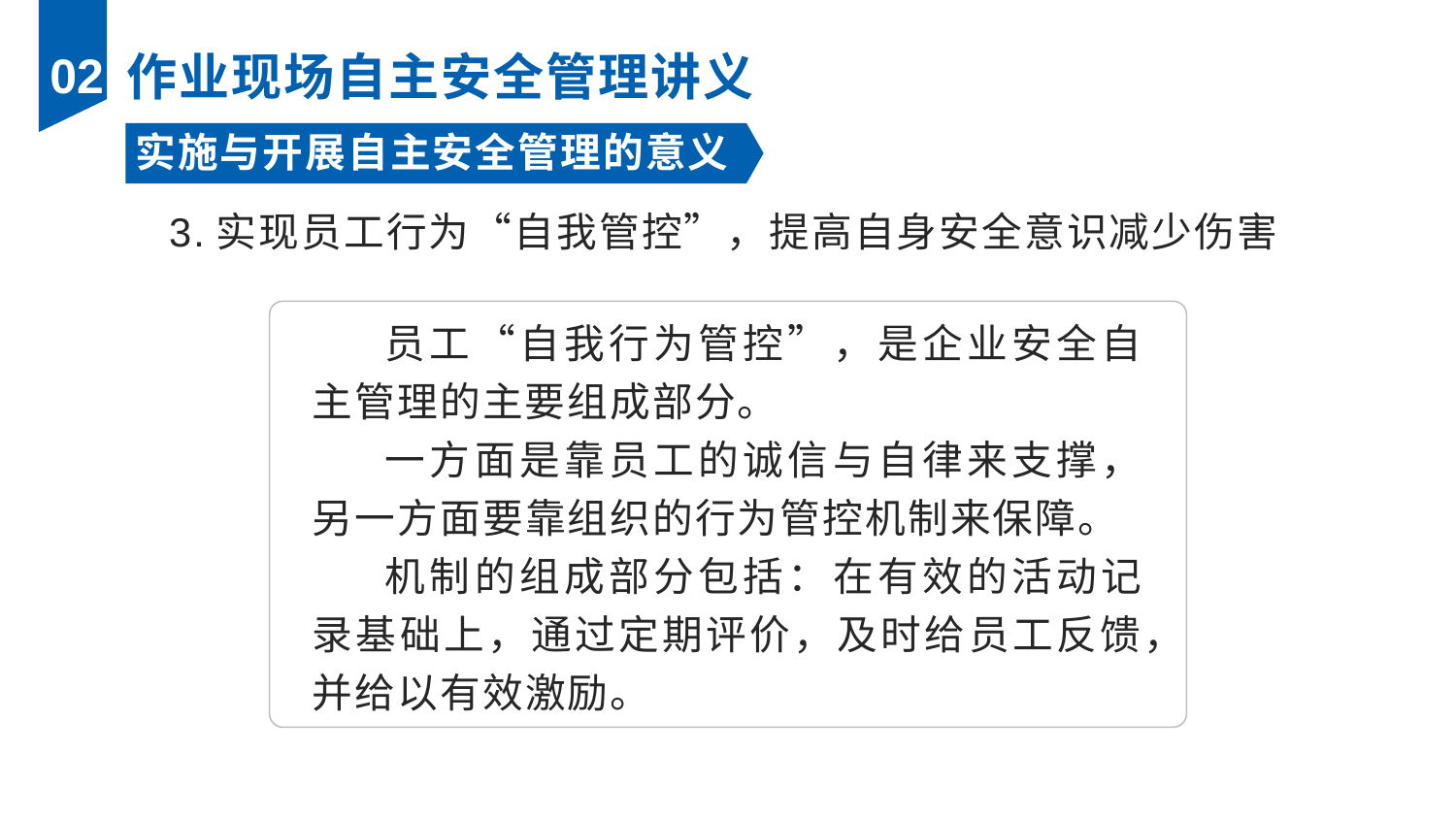

02
作业现场自主安全管理讲义
实施与开展自主安全管理的意义

3.实现员工行为“自我管控”，提高自身安全意识减少伤害

员工“自我行为管控”，是企业安全自主管理的主要组成部分。
一方面是靠员工的诚信与自律来支撑，另一方面要靠组织的行为管控机制来保障。
机制的组成部分包括：在有效的活动记录基础上，通过定期评价，及时给员工反馈，并给以有效激励。